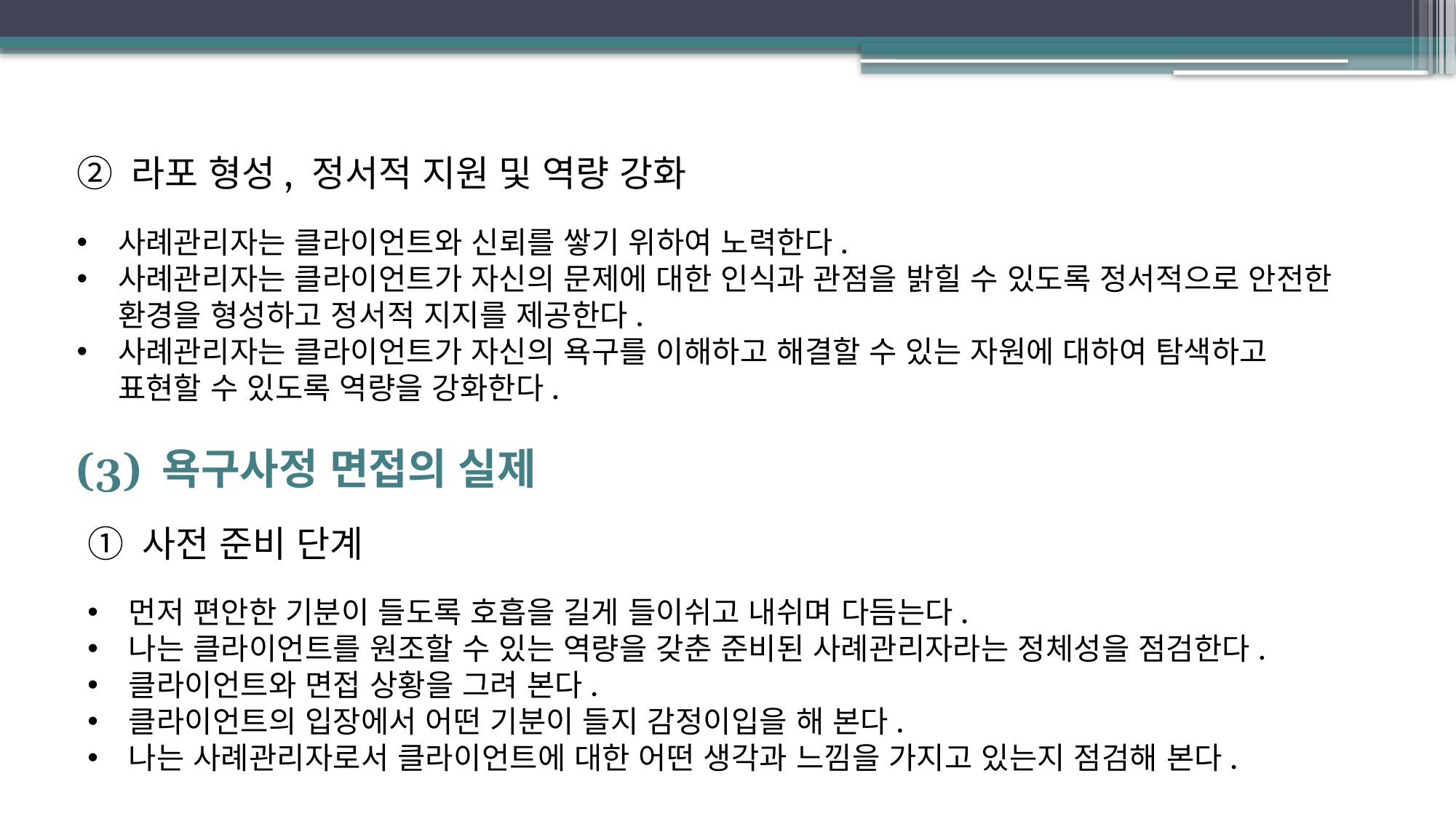

라포 형성, 정서적 지원 및 역량 강화

사례관리자는 클라이언트와 신뢰를 쌓기 위하여 노력한다.
사례관리자는 클라이언트가 자신의 문제에 대한 인식과 관점을 밝힐 수 있도록 정서적으로 안전한 환경을 형성하고 정서적 지지를 제공한다.
사례관리자는 클라이언트가 자신의 욕구를 이해하고 해결할 수 있는 자원에 대하여 탐색하고 표현할 수 있도록 역량을 강화한다.

(3) 욕구사정 면접의 실제
사전 준비 단계

먼저 편안한 기분이 들도록 호흡을 길게 들이쉬고 내쉬며 다듬는다.
나는 클라이언트를 원조할 수 있는 역량을 갖춘 준비된 사례관리자라는 정체성을 점검한다.
클라이언트와 면접 상황을 그려 본다.
클라이언트의 입장에서 어떤 기분이 들지 감정이입을 해 본다.
나는 사례관리자로서 클라이언트에 대한 어떤 생각과 느낌을 가지고 있는지 점검해 본다.